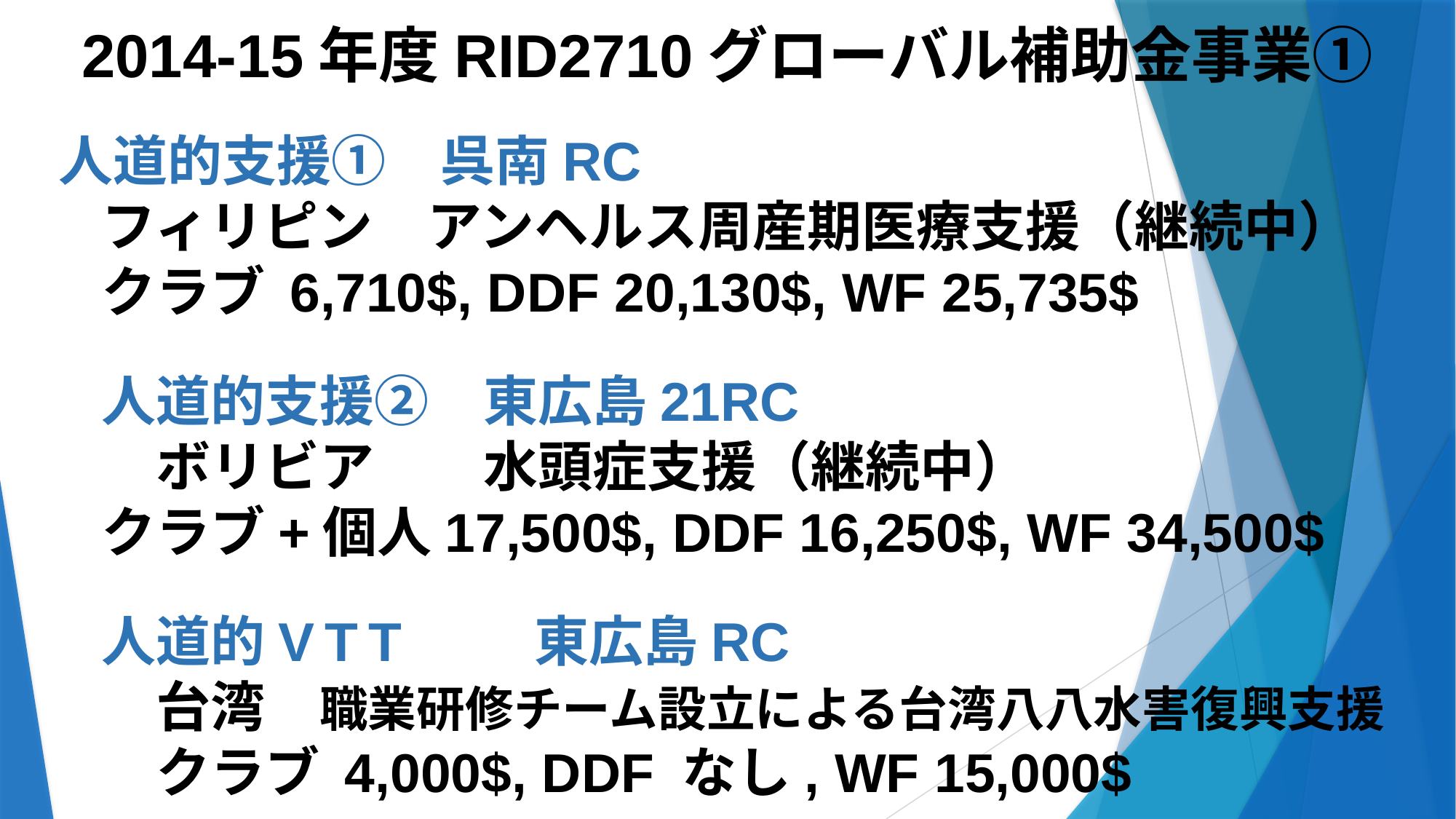

2014-15年度RID2710グローバル補助金事業①

人道的支援①　呉南RC
フィリピン　アンヘルス周産期医療支援（継続中）
クラブ 6,710$, DDF 20,130$, WF 25,735$

人道的支援②　東広島21RC
　ボリビア　　水頭症支援（継続中）
クラブ+個人17,500$, DDF 16,250$, WF 34,500$

人道的VTT　　東広島RC
　台湾　職業研修チーム設立による台湾八八水害復興支援
　クラブ 4,000$, DDF なし, WF 15,000$